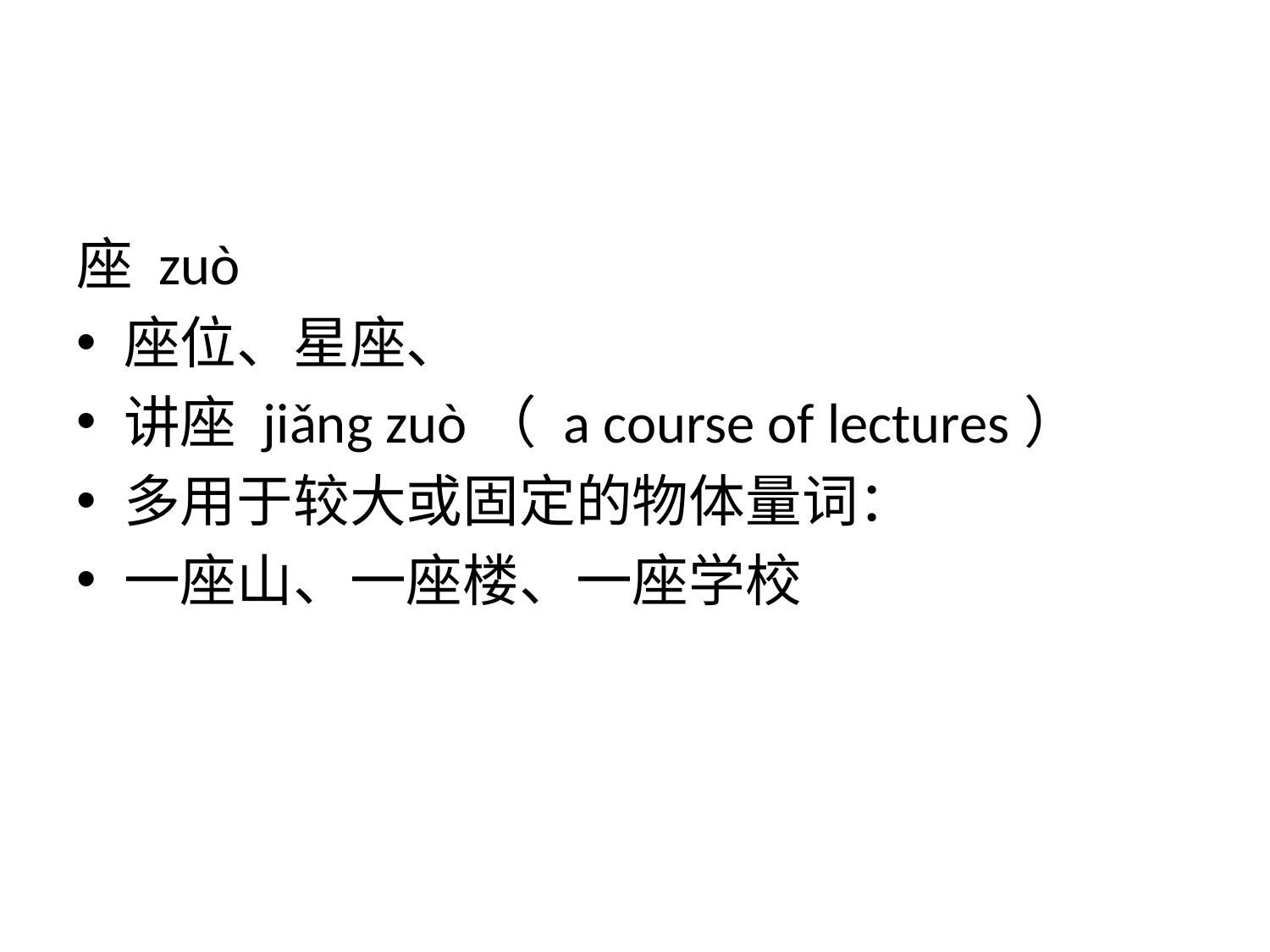

#
座 zuò
座位、星座、
讲座 jiǎng zuò（ a course of lectures）
多用于较大或固定的物体量词：
一座山、一座楼、一座学校